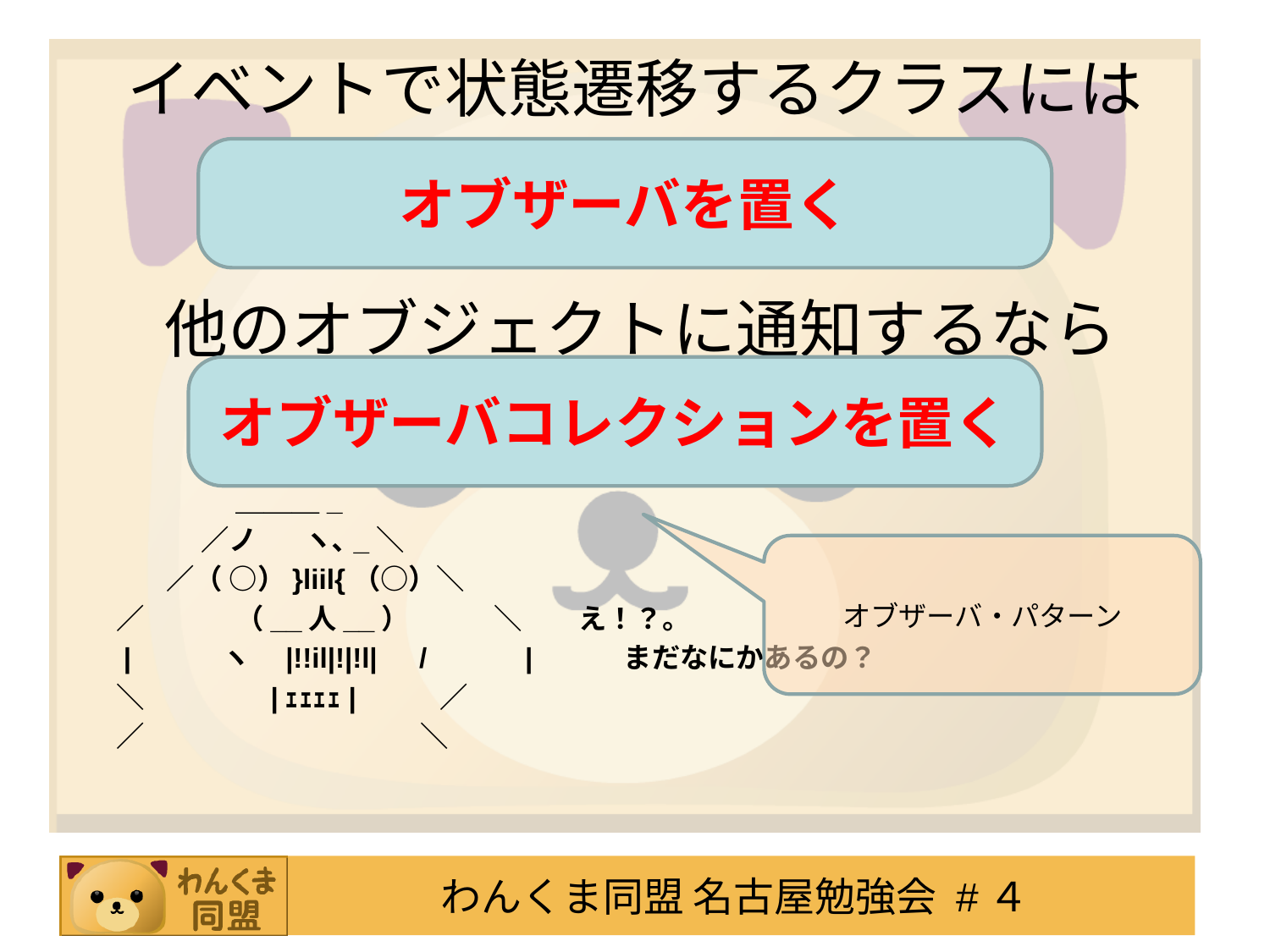

# イベントで状態遷移するクラスには
オブザーバを置く
他のオブジェクトに通知するなら
オブザーバコレクションを置く
　 　 　　　＿＿＿_
　 　　　／ノ 　  ヽ､_＼
　　　／（ ○）}liil{（○）＼
　 ／　　　 （__人__）　　　＼　　え！？。
　 |　　　ヽ　|!!il|!|!l|　/　　　|　　　まだなにかあるの？
　 ＼　　 　　|ｪｪｪｪ| 　 　 ／
　 ／ 　   　 　　　　 　 　 ＼

オブザーバ・パターン